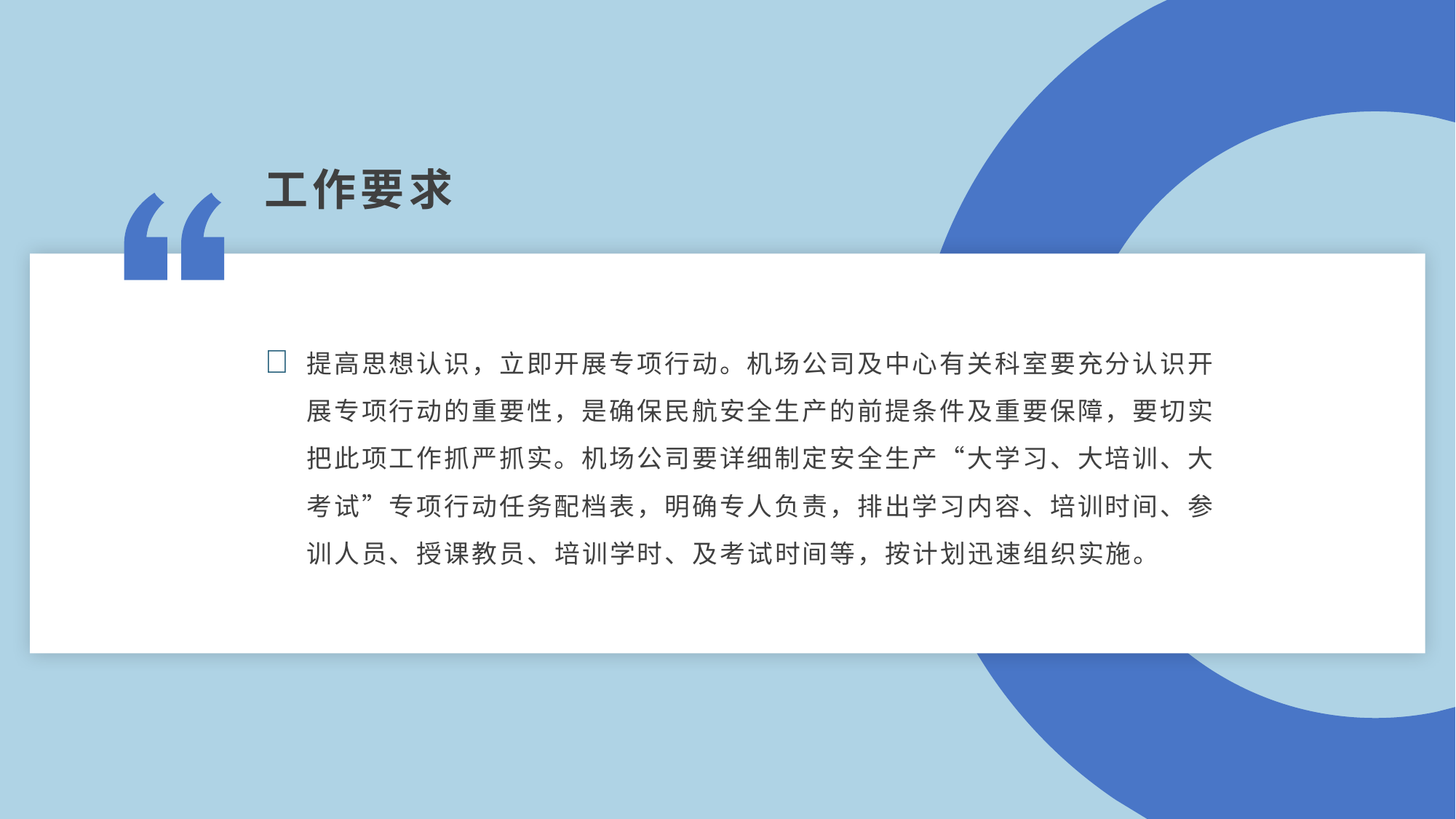

工作要求

提高思想认识，立即开展专项行动。机场公司及中心有关科室要充分认识开展专项行动的重要性，是确保民航安全生产的前提条件及重要保障，要切实把此项工作抓严抓实。机场公司要详细制定安全生产“大学习、大培训、大考试”专项行动任务配档表，明确专人负责，排出学习内容、培训时间、参训人员、授课教员、培训学时、及考试时间等，按计划迅速组织实施。